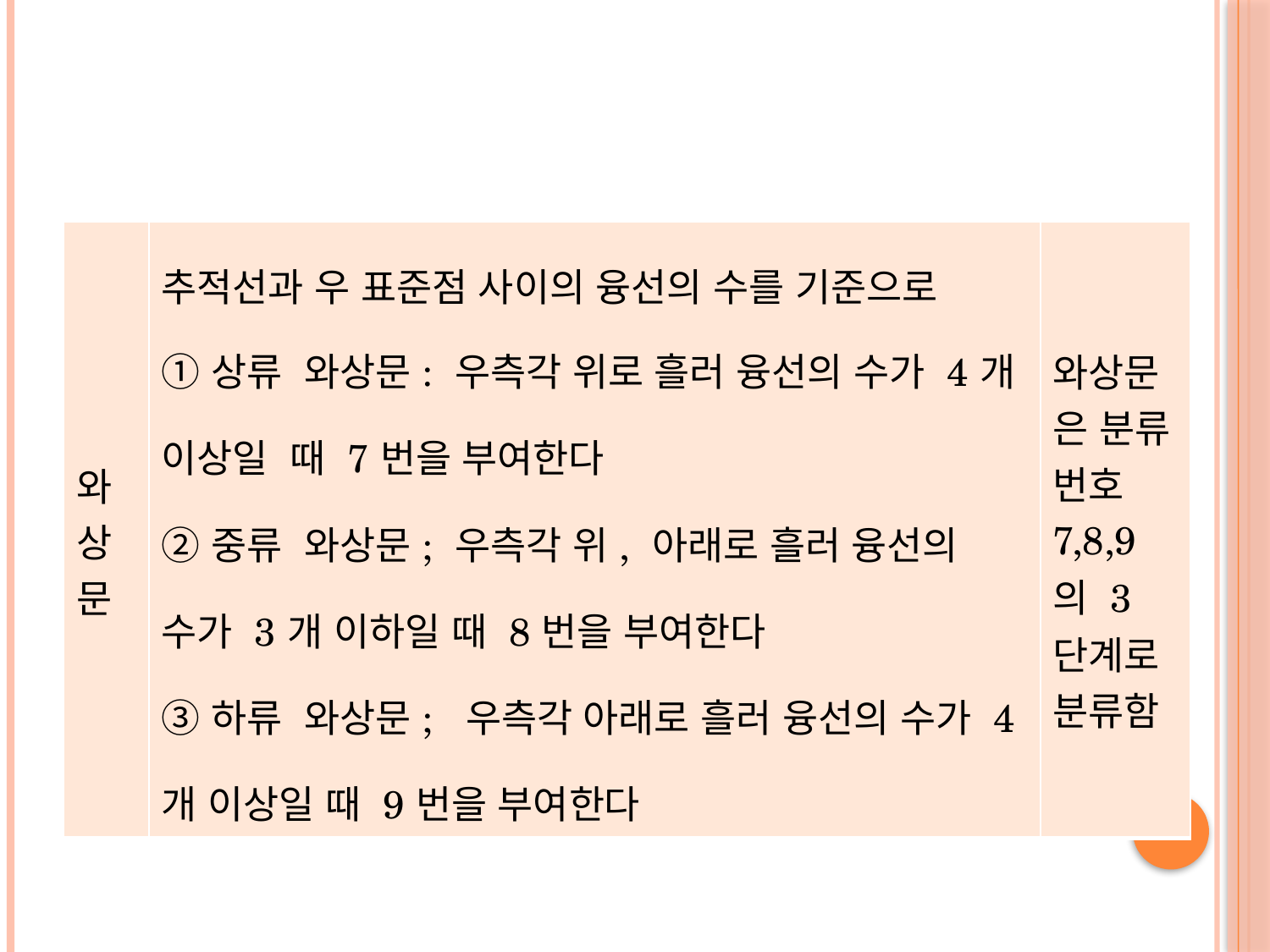

#
| 와상문 | 추적선과 우 표준점 사이의 융선의 수를 기준으로 ①상류 와상문: 우측각 위로 흘러 융선의 수가 4개 이상일 때 7번을 부여한다 ②중류 와상문; 우측각 위, 아래로 흘러 융선의 수가 3개 이하일 때 8번을 부여한다 ③하류 와상문; 우측각 아래로 흘러 융선의 수가 4개 이상일 때 9번을 부여한다 | 와상문은 분류 번호 7,8,9의 3단계로 분류함 |
| --- | --- | --- |